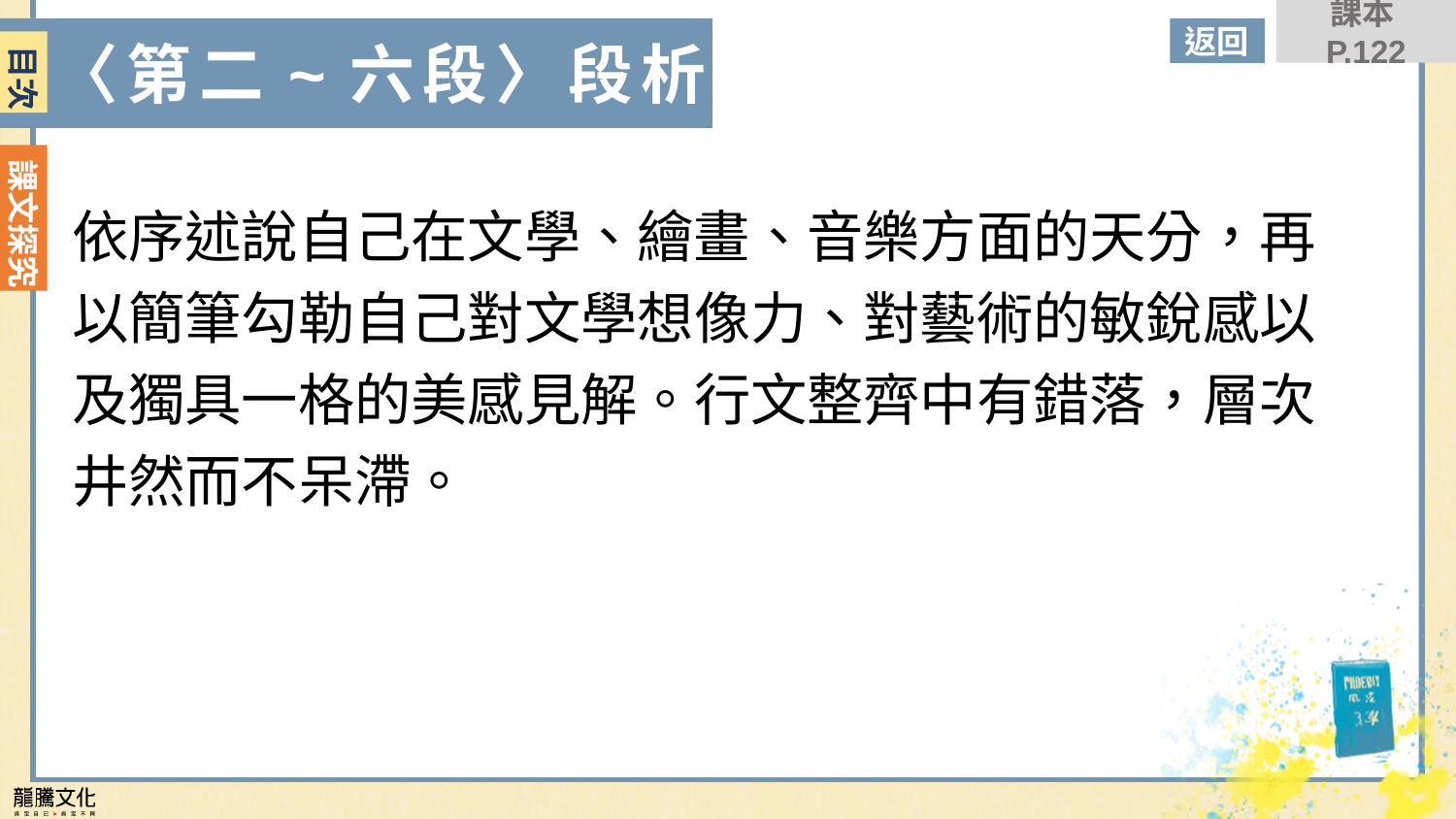

課本P.122
目次

返回
〈第二~六段〉段析
目次
依序述說自己在文學、繪畫、音樂方面的天分，再以簡筆勾勒自己對文學想像力、對藝術的敏銳感以及獨具一格的美感見解。行文整齊中有錯落，層次井然而不呆滯。